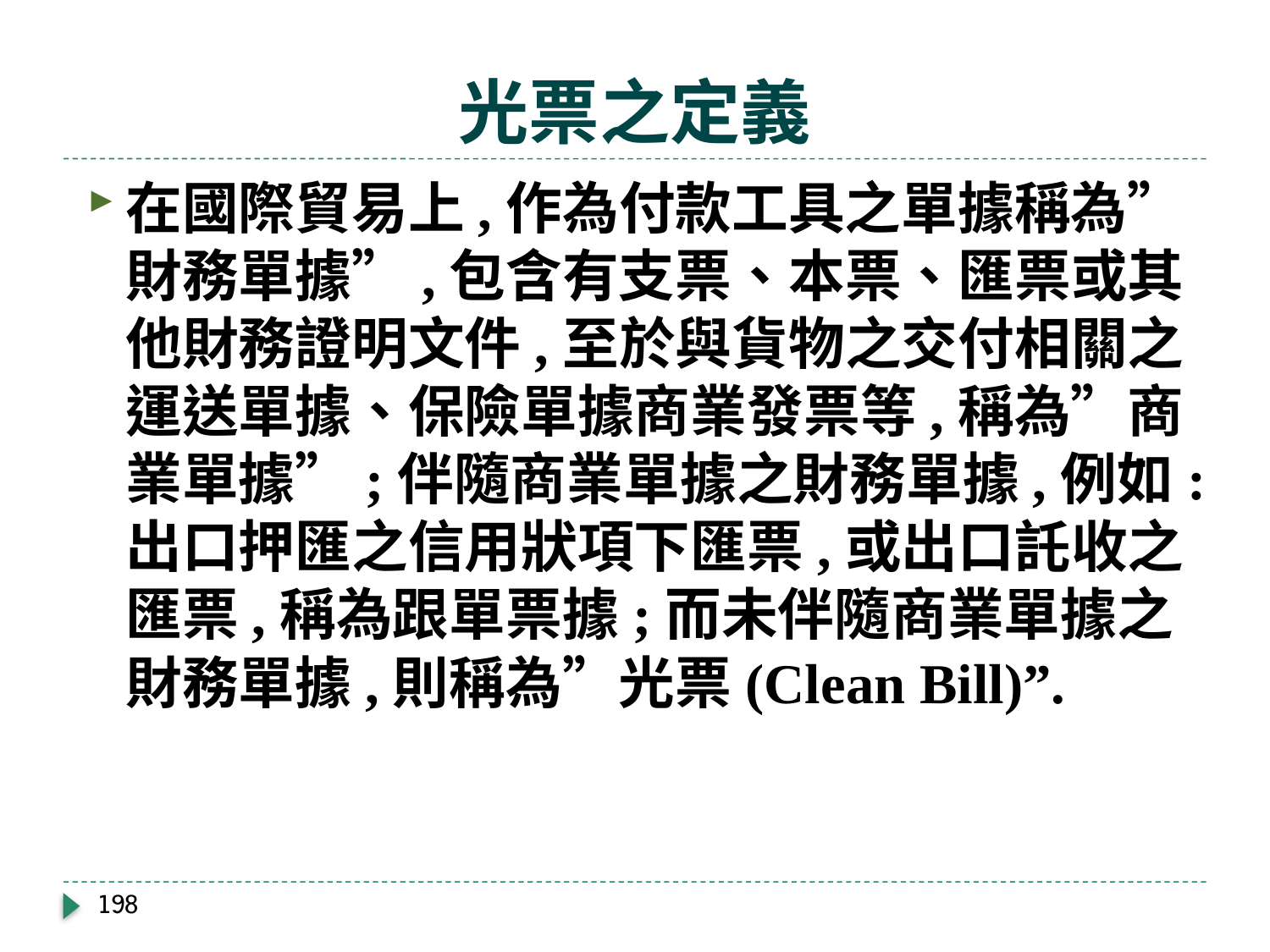

# 光票之定義
在國際貿易上,作為付款工具之單據稱為”財務單據”,包含有支票、本票、匯票或其他財務證明文件,至於與貨物之交付相關之運送單據、保險單據商業發票等,稱為”商業單據”;伴隨商業單據之財務單據,例如:出口押匯之信用狀項下匯票,或出口託收之匯票,稱為跟單票據;而未伴隨商業單據之財務單據,則稱為”光票(Clean Bill)”.
198